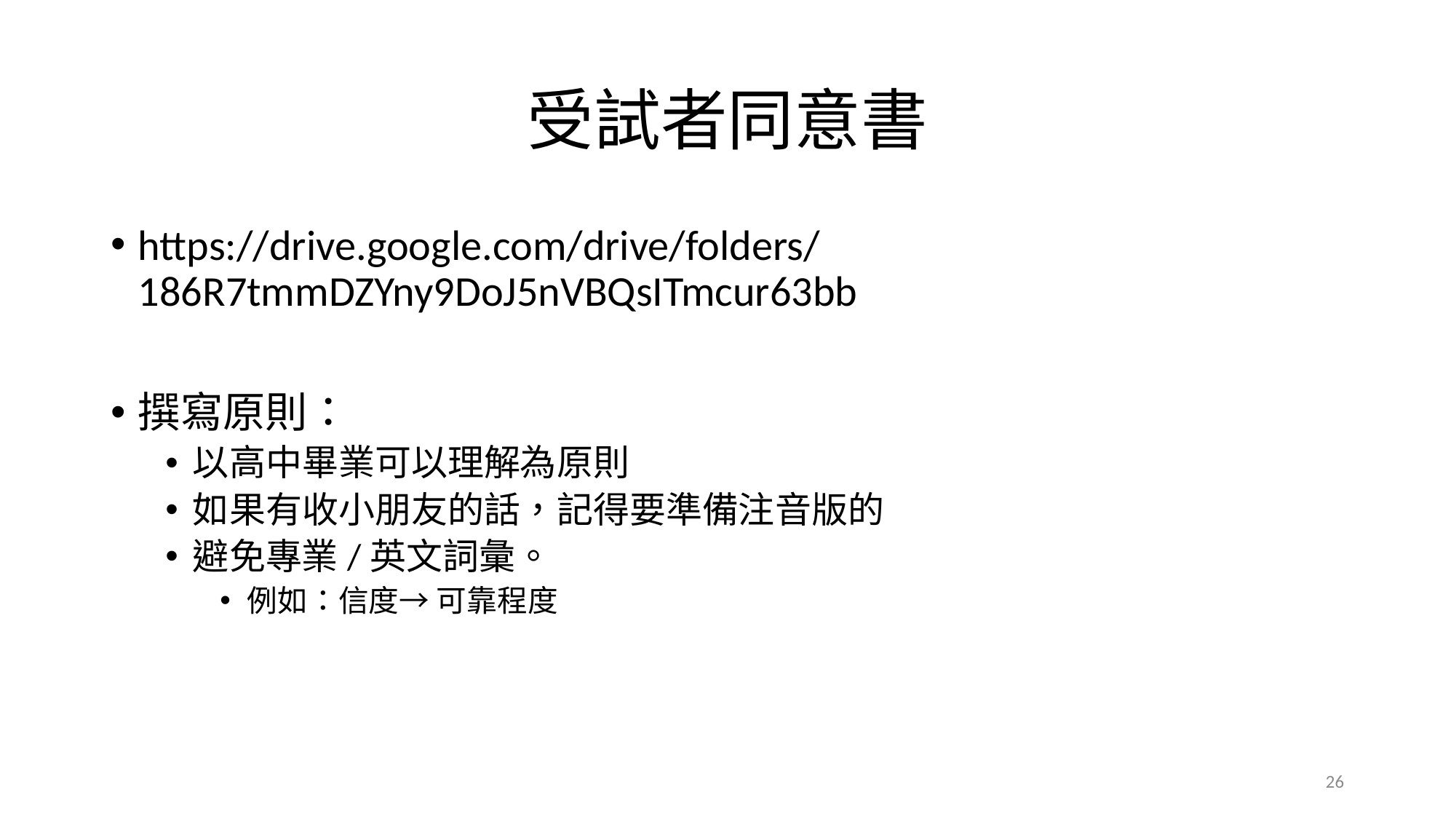

# 受試者同意書
https://drive.google.com/drive/folders/186R7tmmDZYny9DoJ5nVBQsITmcur63bb

撰寫原則：
以高中畢業可以理解為原則
如果有收小朋友的話，記得要準備注音版的
避免專業/英文詞彙。
例如：信度→ 可靠程度
26